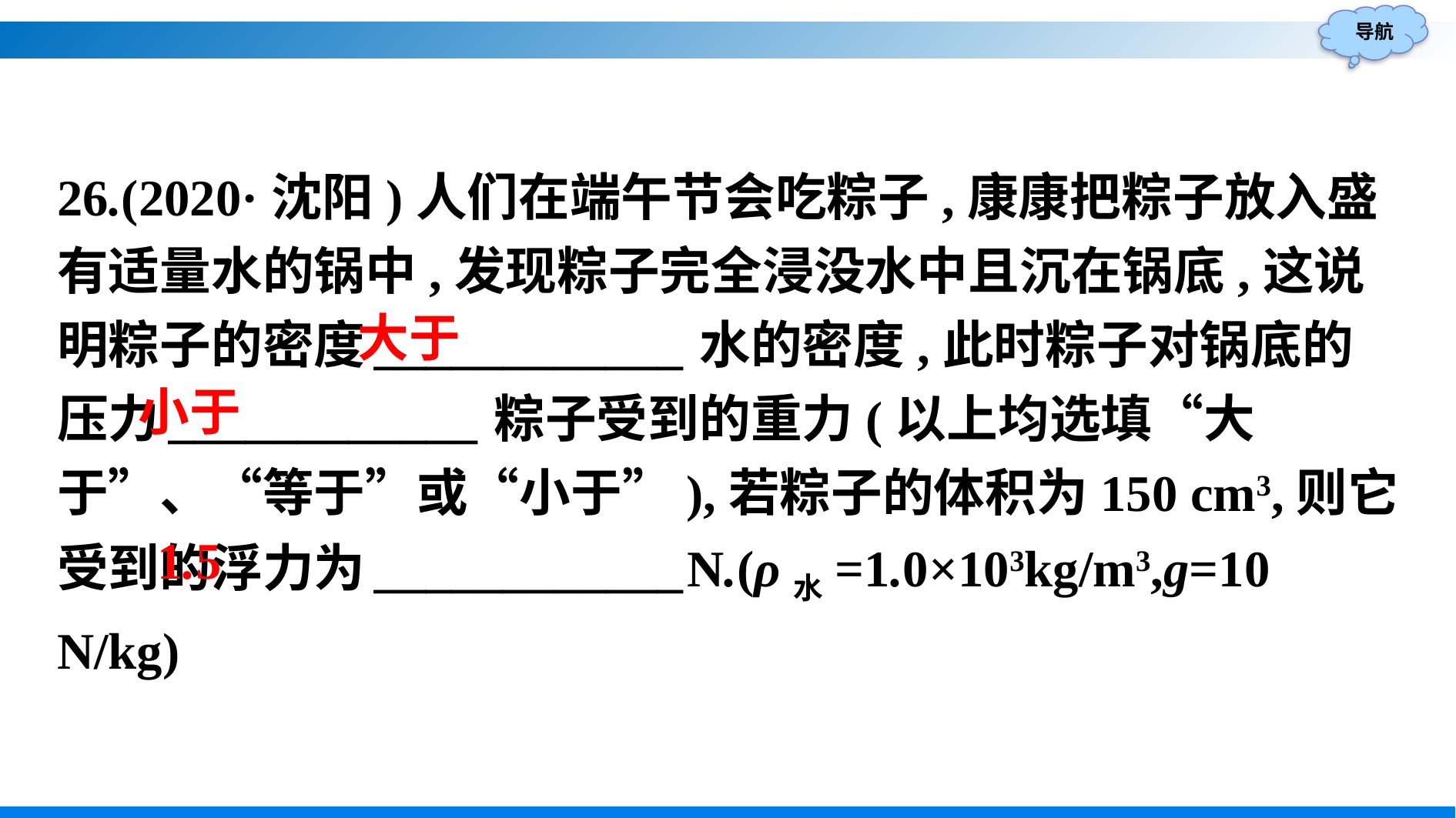

26.(2020·沈阳)人们在端午节会吃粽子,康康把粽子放入盛有适量水的锅中,发现粽子完全浸没水中且沉在锅底,这说明粽子的密度____________水的密度,此时粽子对锅底的压力____________粽子受到的重力(以上均选填“大于”、“等于”或“小于”),若粽子的体积为150 cm3,则它受到的浮力为____________N.(ρ水=1.0×103kg/m3,g=10 N/kg)
大于
小于
1.5